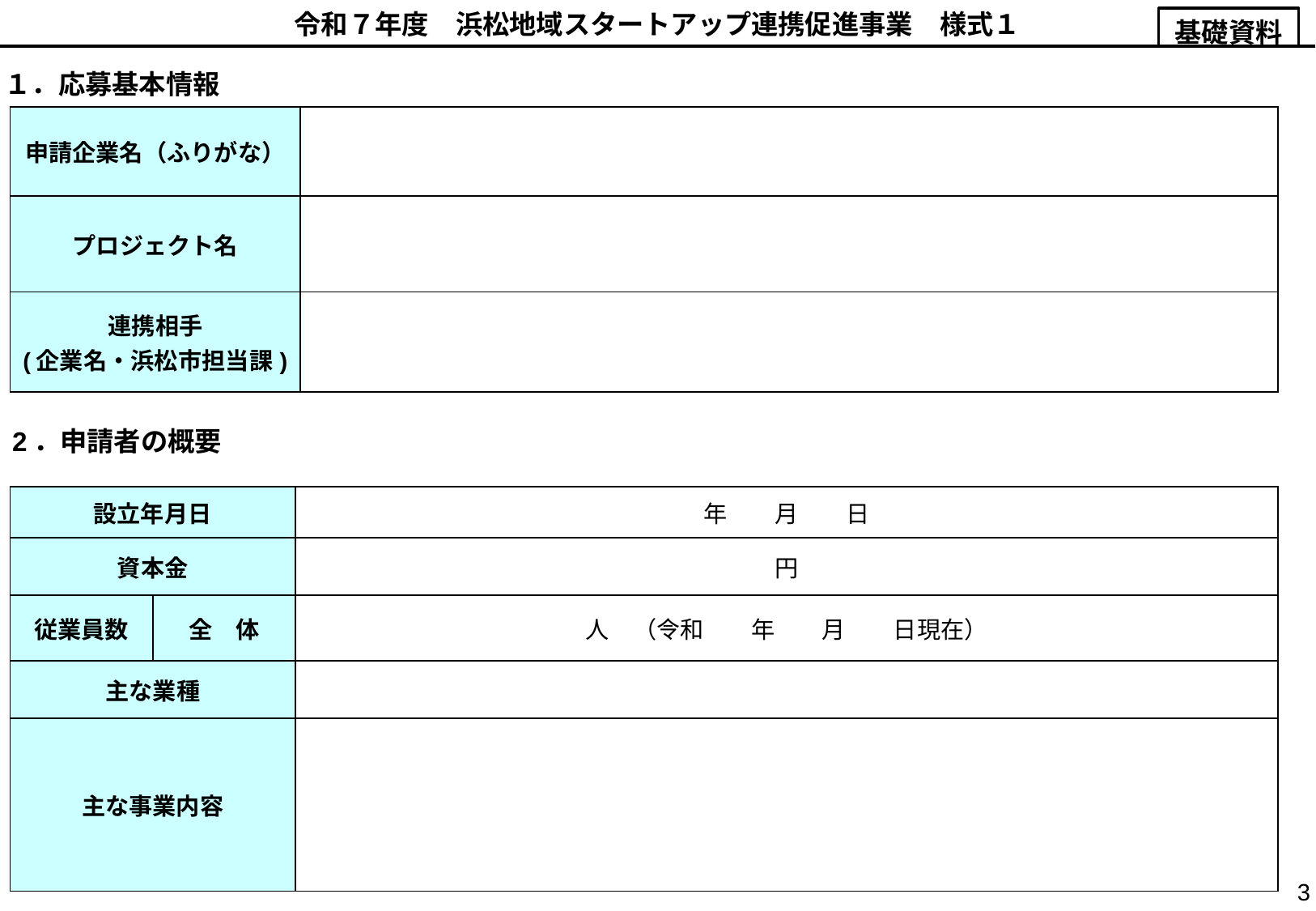

令和７年度　浜松地域スタートアップ連携促進事業　様式１
基礎資料
１．応募基本情報
| 申請企業名（ふりがな） |  |
| --- | --- |
| プロジェクト名 |  |
| 連携相手 (企業名・浜松市担当課) |  |
2．申請者の概要
| 設立年月日 |  | 年　　月　　日 |
| --- | --- | --- |
| 資本金 |  | 円 |
| 従業員数 | 全　体 | 人　（令和　　年　　月　　日現在） |
| 主な業種 |  |  |
| 主な事業内容 |  |  |
3